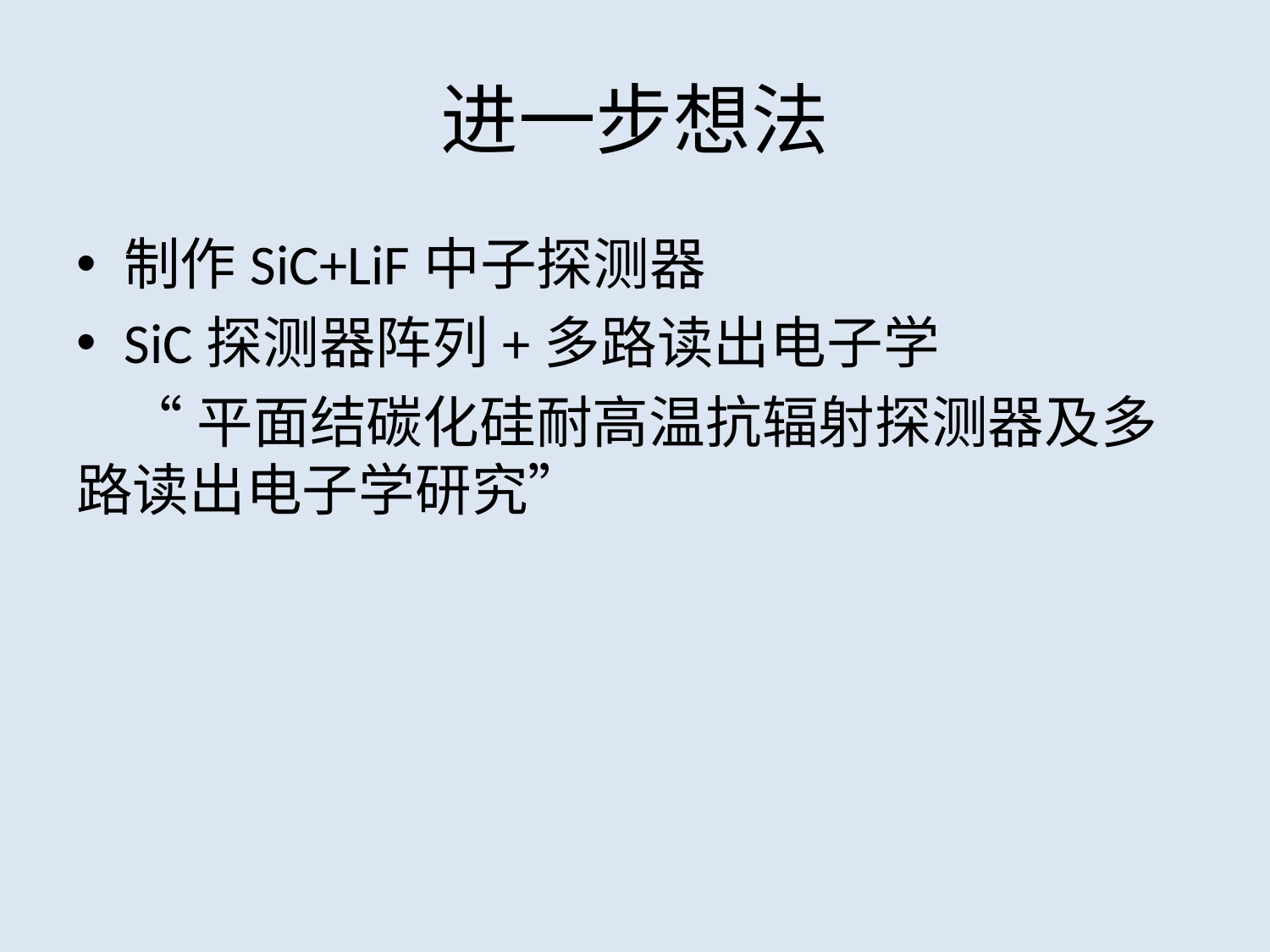

# 进一步想法
制作SiC+LiF中子探测器
SiC探测器阵列+多路读出电子学
    “平面结碳化硅耐高温抗辐射探测器及多路读出电子学研究”